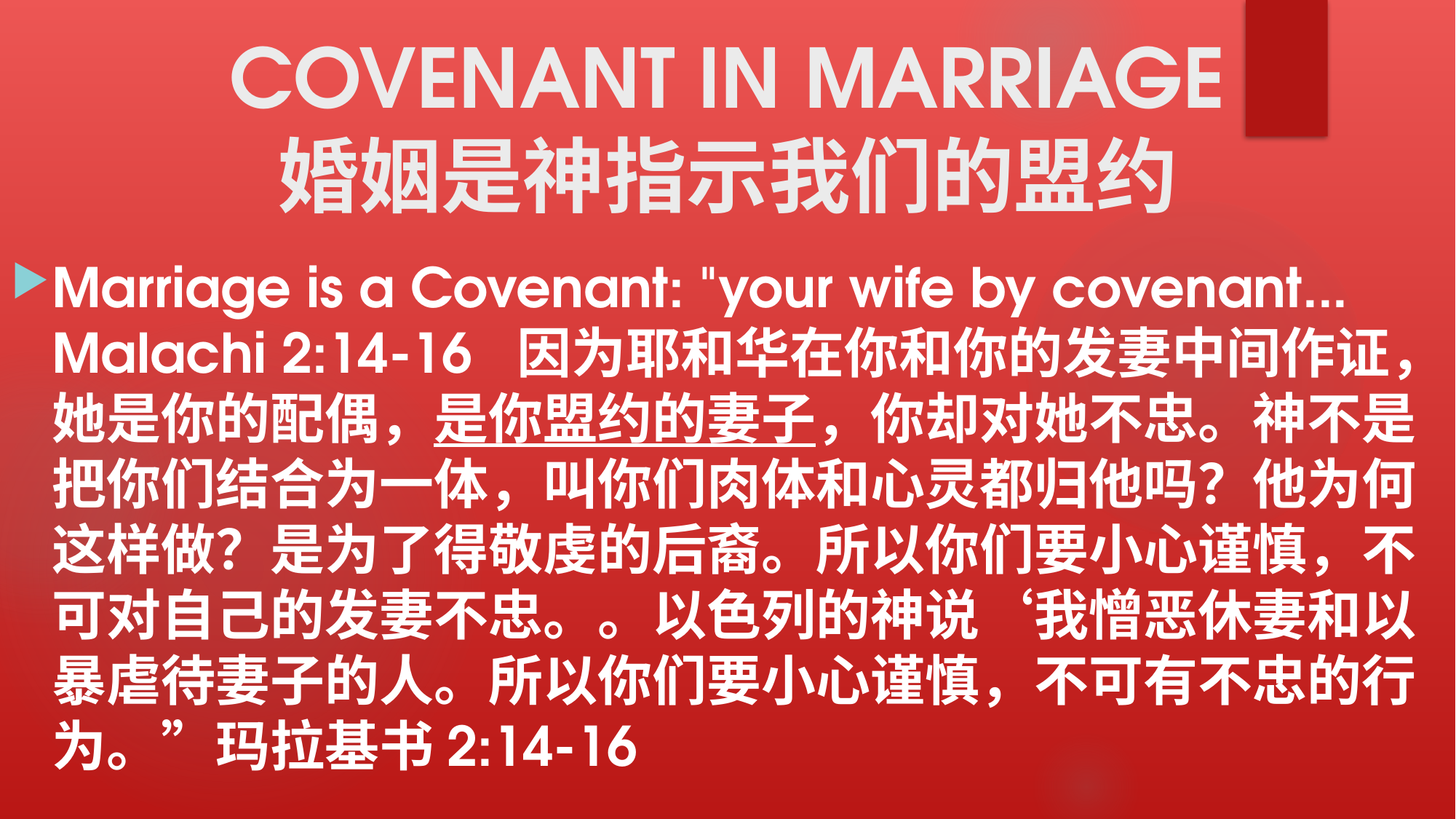

# COVENANT IN MARRIAGE 婚姻是神指示我们的盟约
Marriage is a Covenant: "your wife by covenant... Malachi 2:14-16  因为耶和华在你和你的发妻中间作证，她是你的配偶，是你盟约的妻子，你却对她不忠。神不是把你们结合为一体，叫你们肉体和心灵都归他吗？他为何这样做？是为了得敬虔的后裔。所以你们要小心谨慎，不可对自己的发妻不忠。。以色列的神说‘我憎恶休妻和以暴虐待妻子的人。所以你们要小心谨慎，不可有不忠的行为。”玛拉基书2:14-16